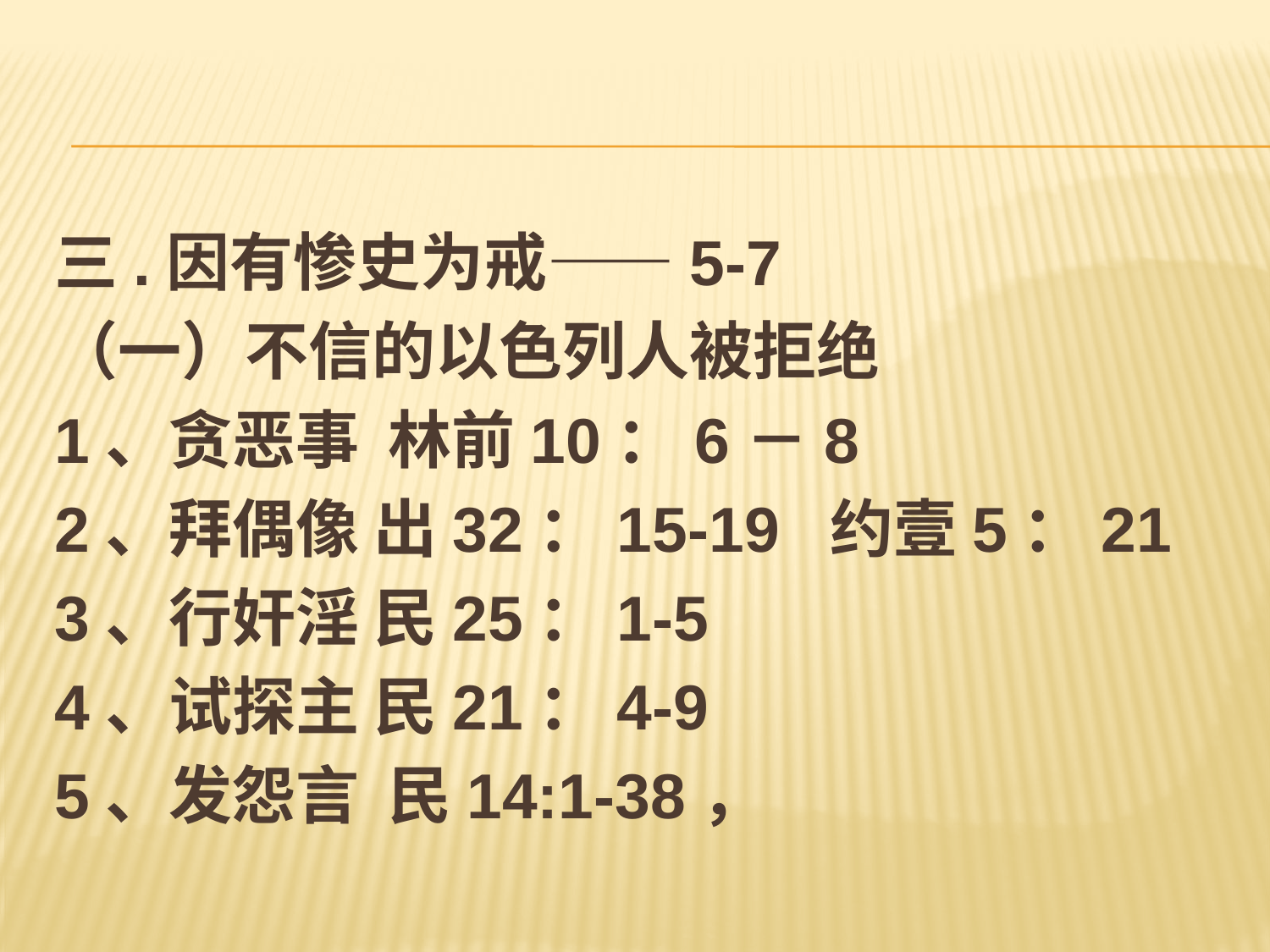

#
三.因有惨史为戒——5-7
（一）不信的以色列人被拒绝
1、贪恶事  林前10：6－8
2、拜偶像 出32：15-19  约壹5：21
3、行奸淫 民25：1-5
4、试探主 民21：4-9
5、发怨言  民14:1-38，